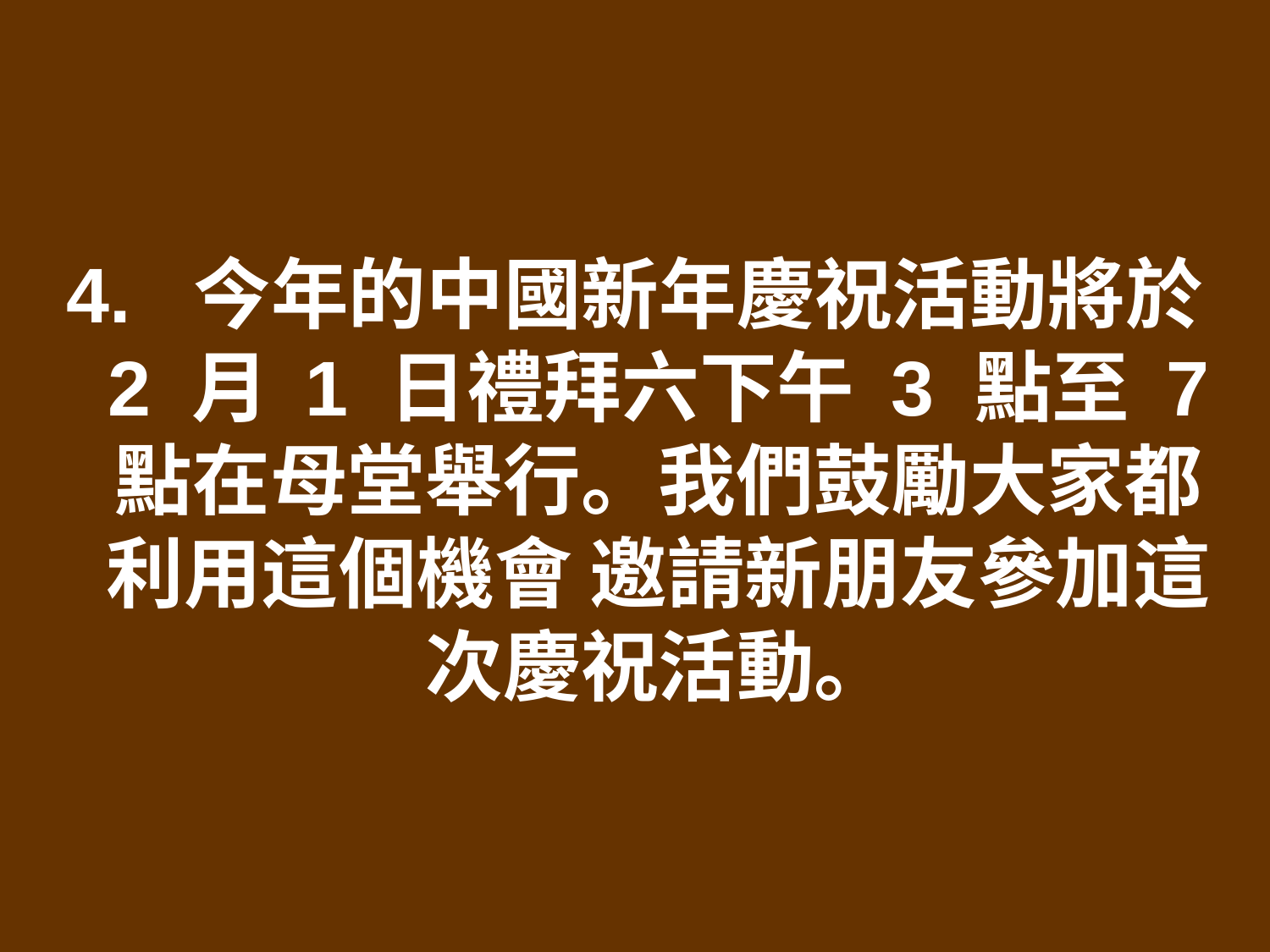

4.  今年的中國新年慶祝活動將於 2 月 1 日禮拜六下午 3 點至 7 點在母堂舉行。我們鼓勵大家都利用這個機會 邀請新朋友參加這次慶祝活動。